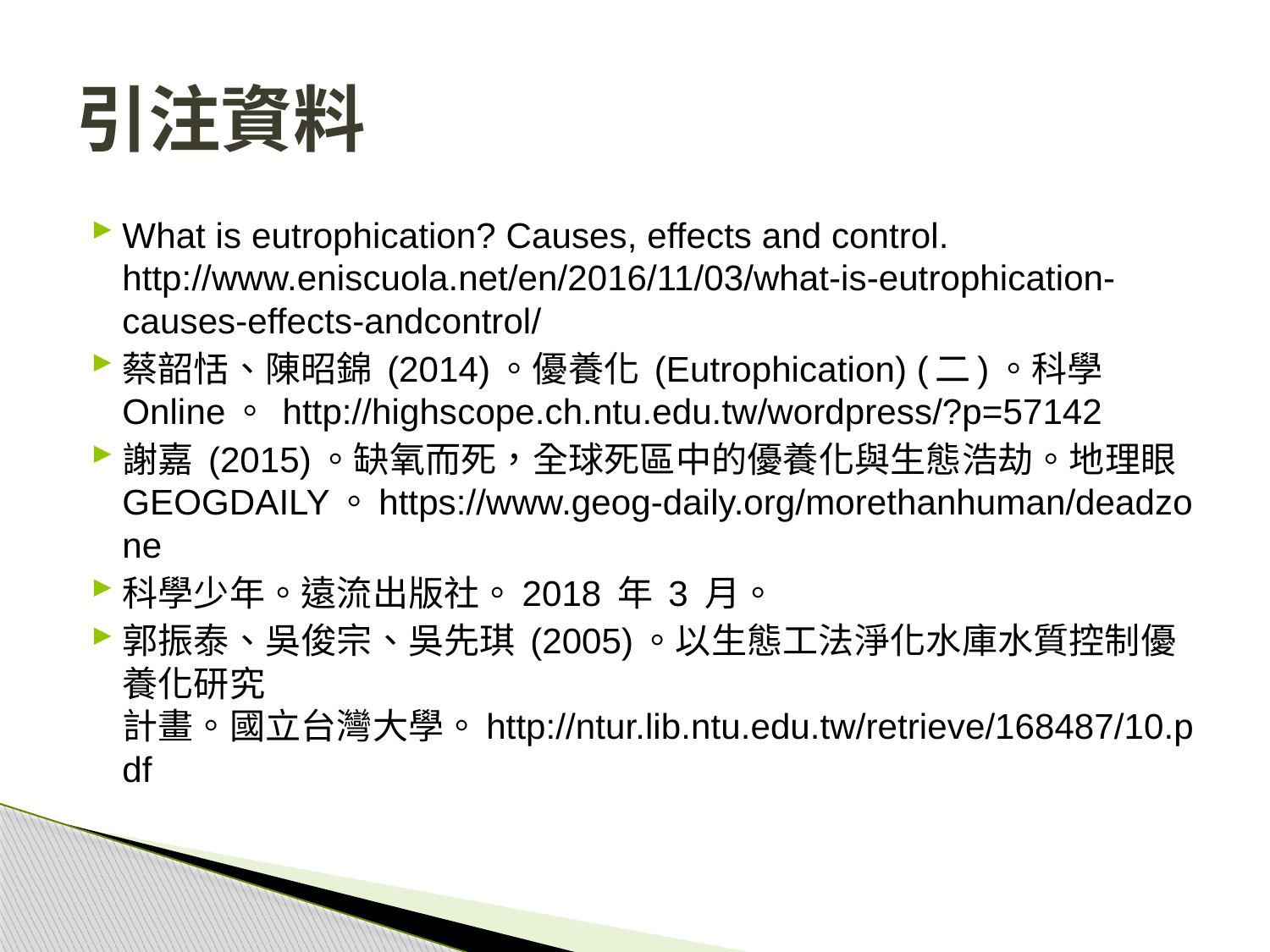

# 引注資料
What is eutrophication? Causes, effects and control. http://www.eniscuola.net/en/2016/11/03/what-is-eutrophication-causes-effects-andcontrol/
蔡韶恬、陳昭錦 (2014)。優養化 (Eutrophication) (二)。科學 Online。 http://highscope.ch.ntu.edu.tw/wordpress/?p=57142
謝嘉 (2015)。缺氧而死，全球死區中的優養化與生態浩劫。地理眼 GEOGDAILY。https://www.geog-daily.org/morethanhuman/deadzone
科學少年。遠流出版社。2018 年 3 月。
郭振泰、吳俊宗、吳先琪 (2005)。以生態工法淨化水庫水質控制優養化研究 計畫。國立台灣大學。http://ntur.lib.ntu.edu.tw/retrieve/168487/10.pdf